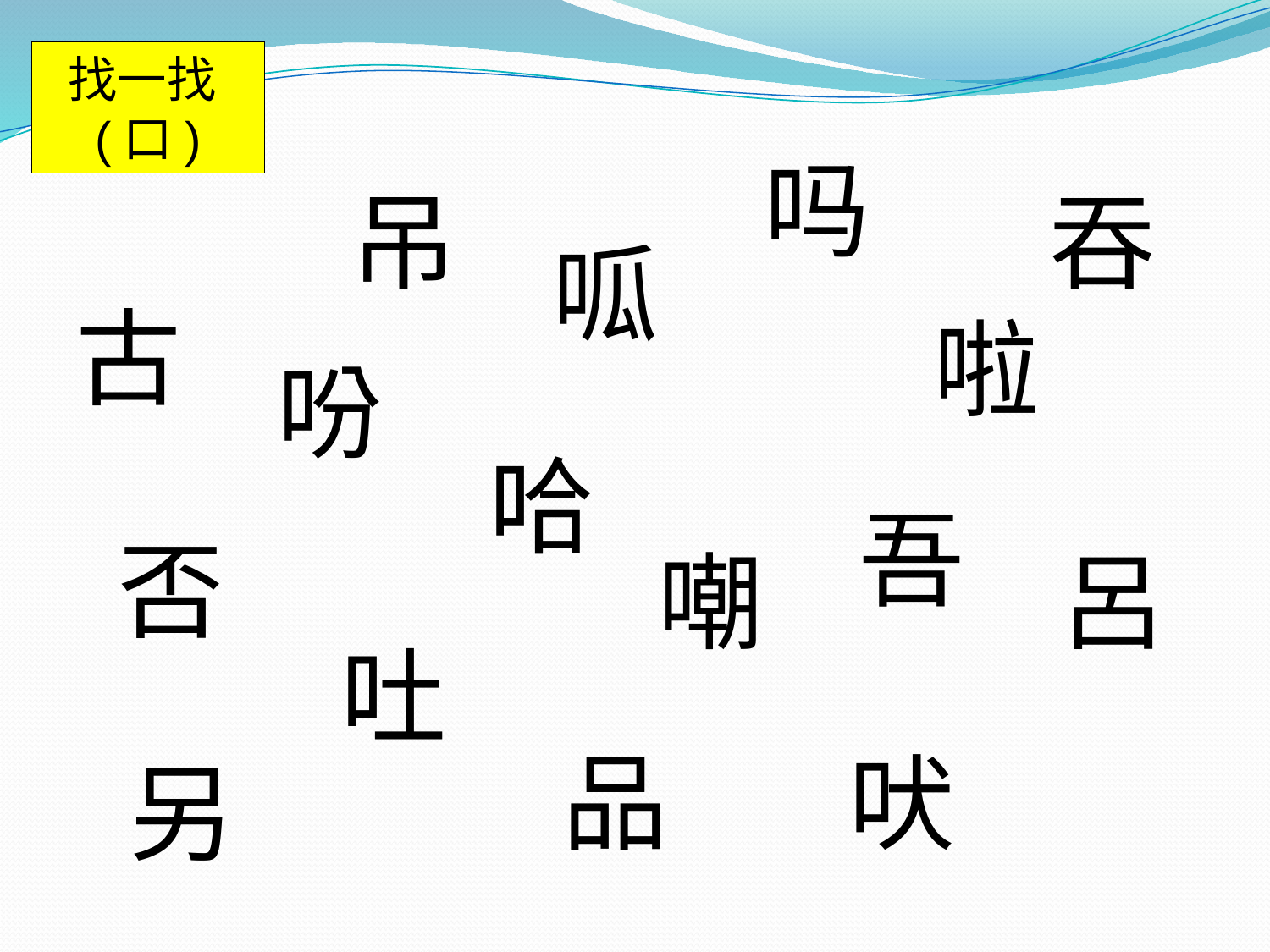

找一找(口)
吗
吊
吞
呱
古
啦
吩
哈
吾
否
嘲
呂
吐
品
吠
另